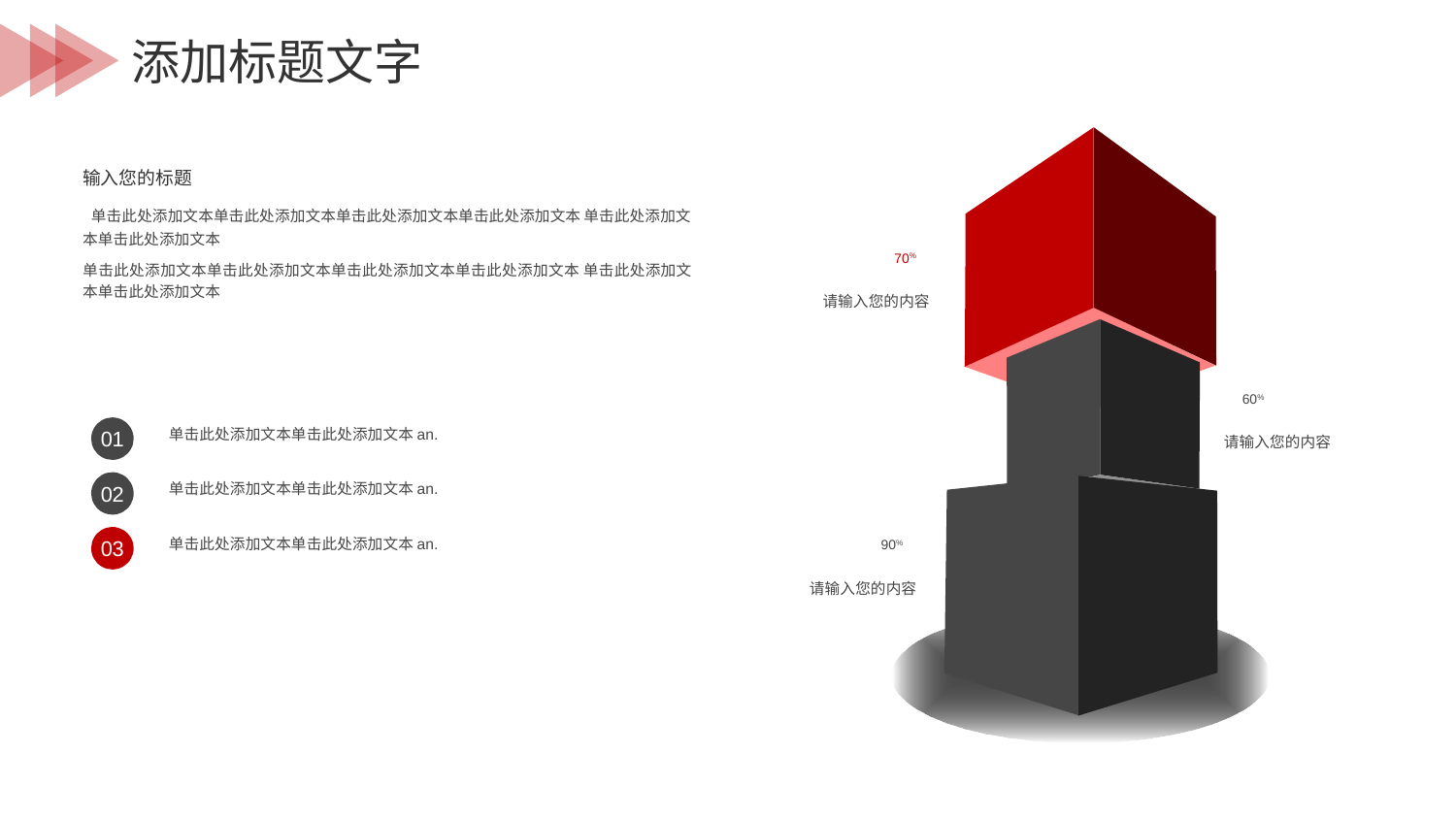

输入您的标题
 单击此处添加文本单击此处添加文本单击此处添加文本单击此处添加文本 单击此处添加文本单击此处添加文本
单击此处添加文本单击此处添加文本单击此处添加文本单击此处添加文本 单击此处添加文本单击此处添加文本
70%
请输入您的内容

60%
01
单击此处添加文本单击此处添加文本an.
请输入您的内容
02
单击此处添加文本单击此处添加文本an.

03
单击此处添加文本单击此处添加文本an.
90%
请输入您的内容